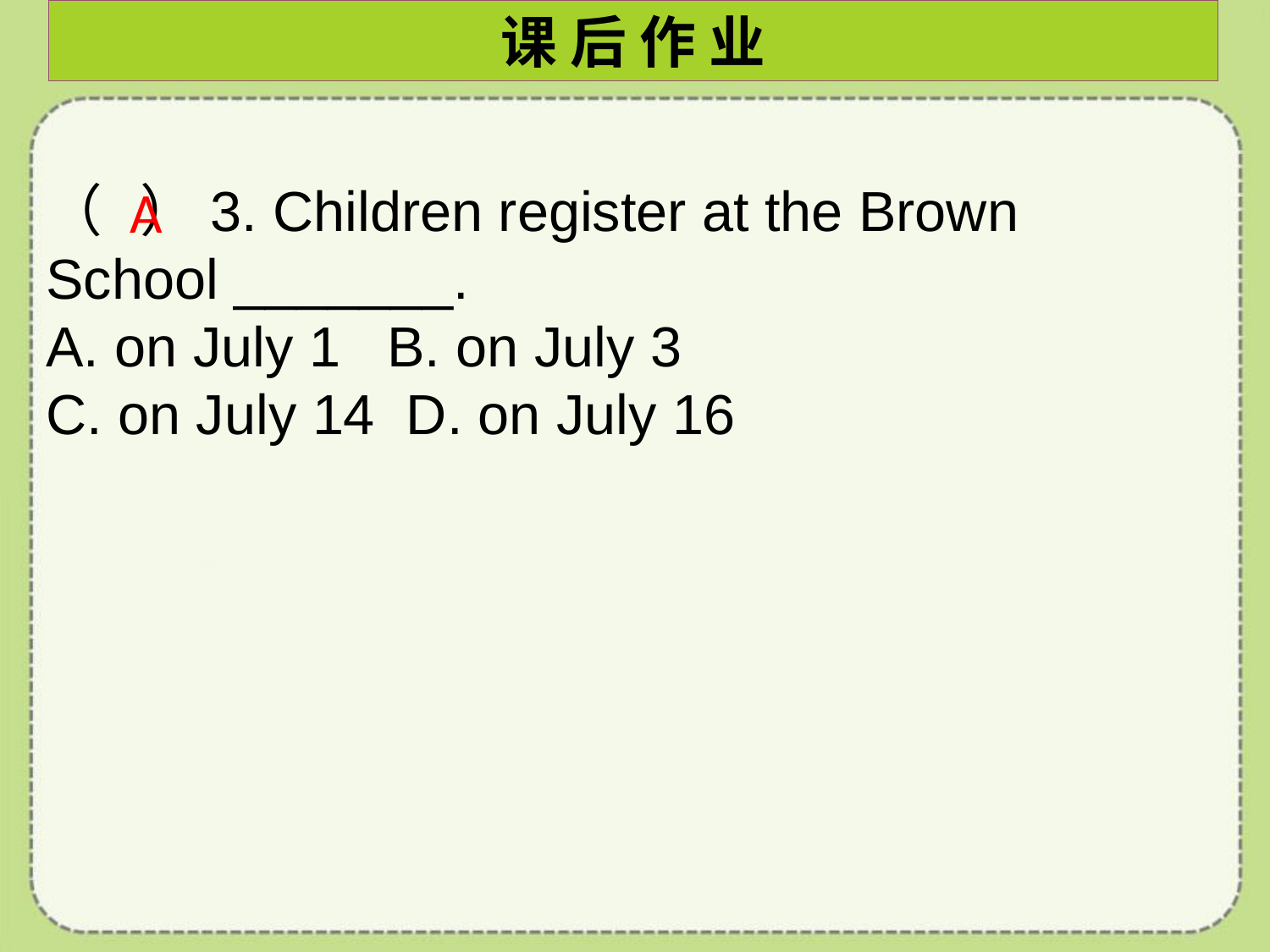

课 后 作 业
（   ）3. Children register at the Brown School _______.
A. on July 1   B. on July 3
C. on July 14  D. on July 16
A